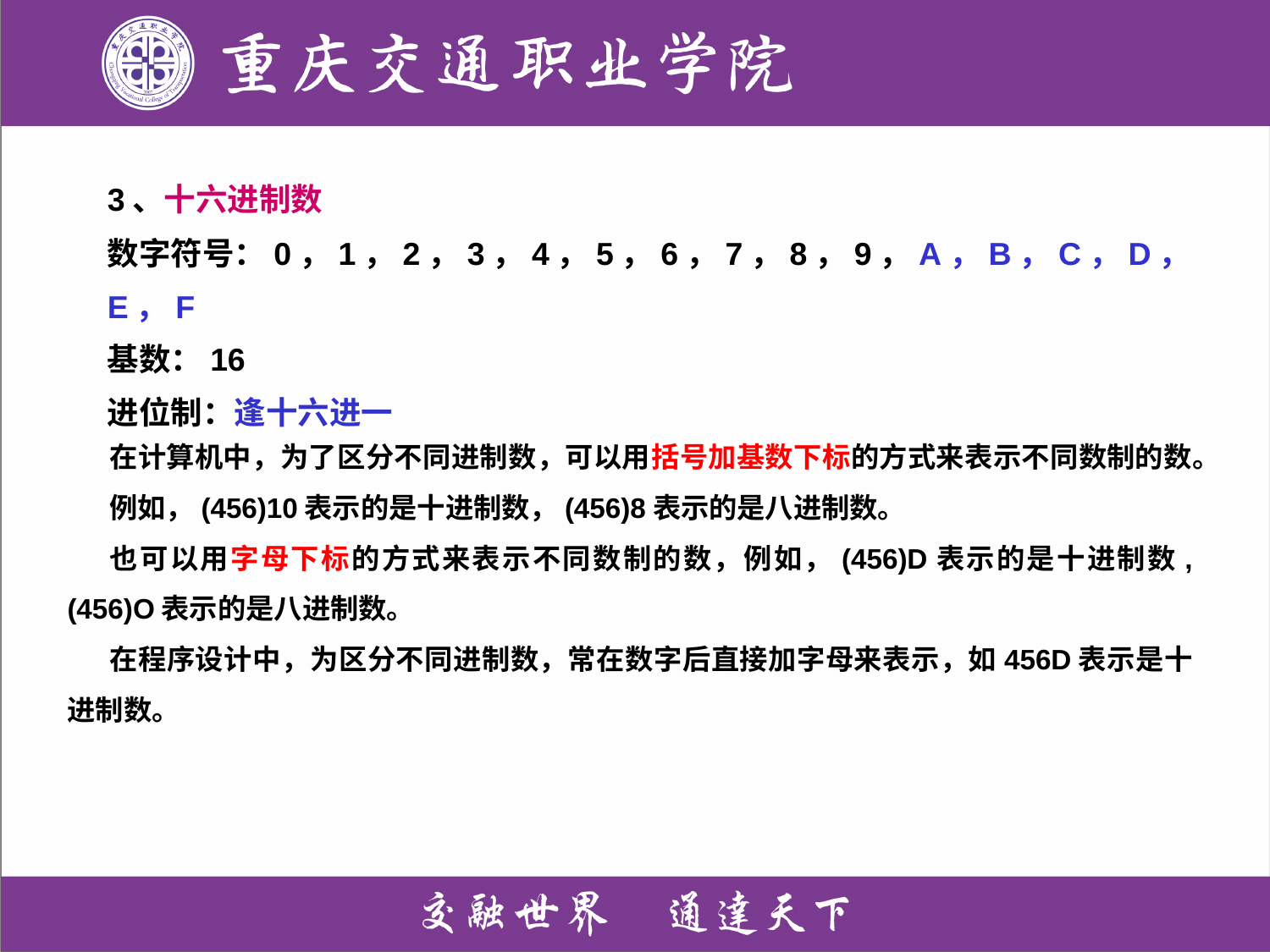

3、十六进制数
数字符号：0，1，2，3，4，5，6，7，8，9，A，B，C，D，E，F
基数：16
进位制：逢十六进一
在计算机中，为了区分不同进制数，可以用括号加基数下标的方式来表示不同数制的数。
例如，(456)10表示的是十进制数，(456)8表示的是八进制数。
也可以用字母下标的方式来表示不同数制的数，例如，(456)D表示的是十进制数, (456)O表示的是八进制数。
在程序设计中，为区分不同进制数，常在数字后直接加字母来表示，如456D表示是十进制数。